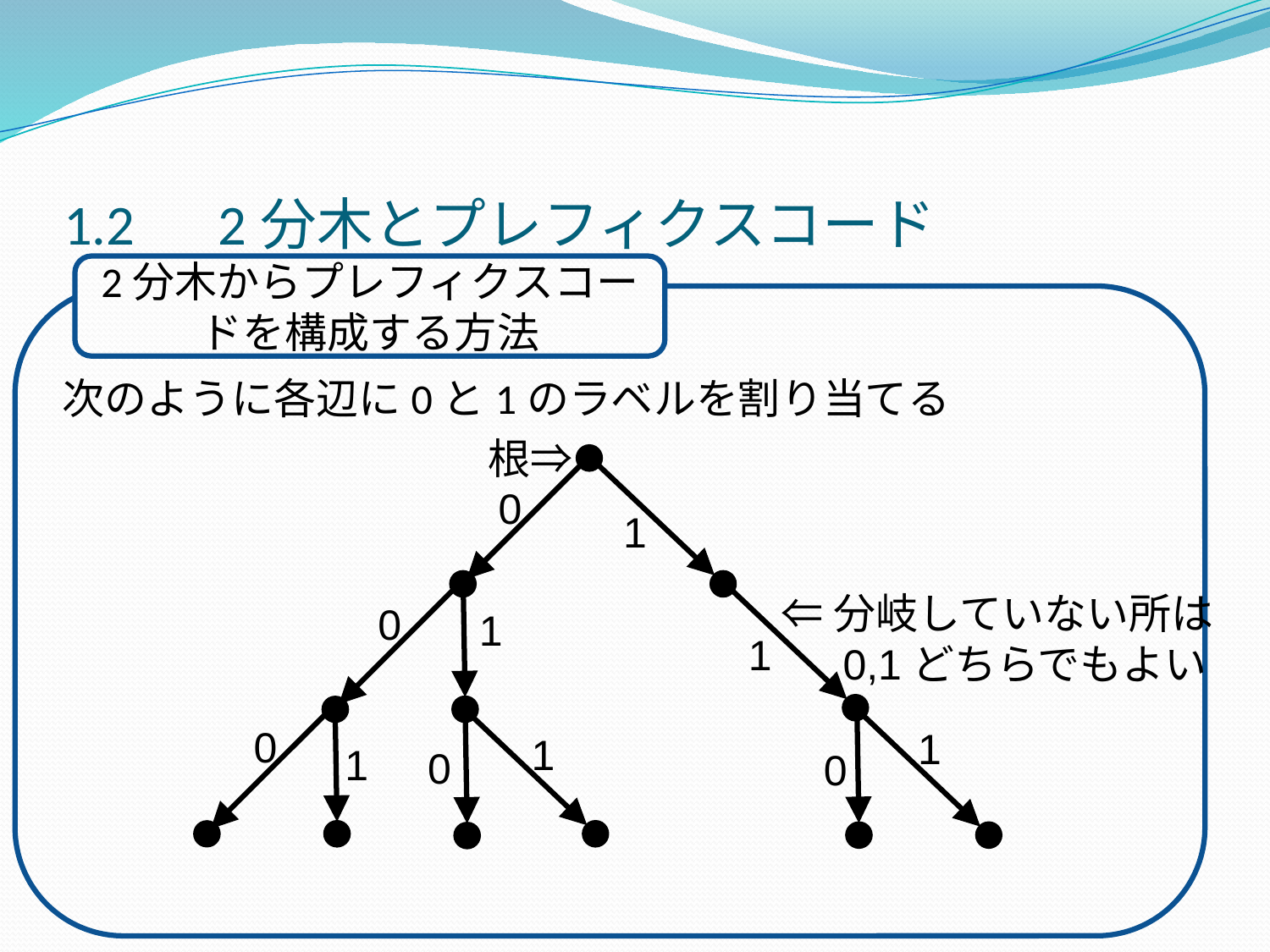

# 1.2　2分木とプレフィクスコード
2分木からプレフィクスコードを構成する方法

次のように各辺に0と1のラベルを割り当てる

根⇒

0
1

⇐分岐していない所は
　 0,1どちらでもよい
0
1
1

0
1
1
1
0
0